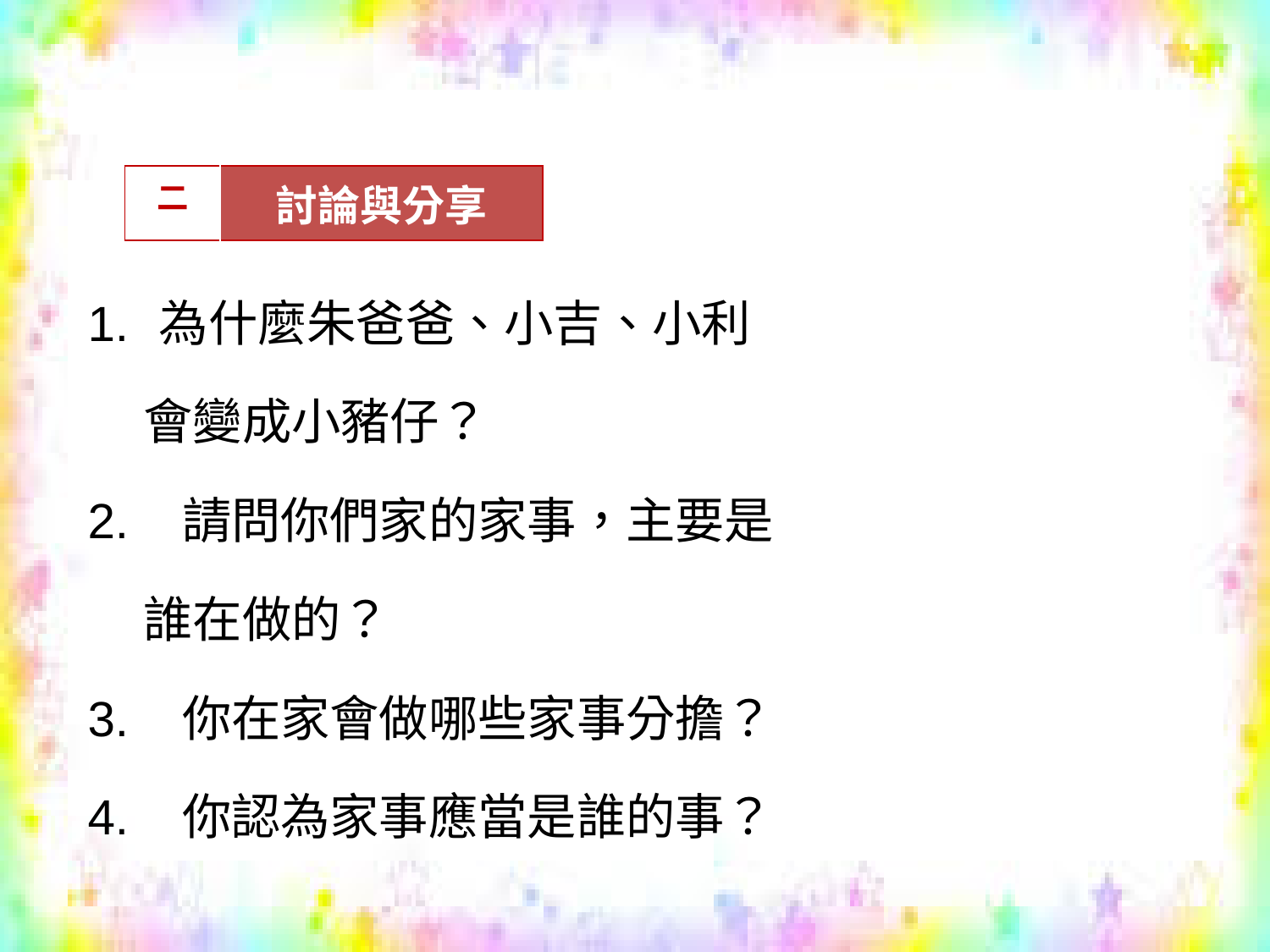

| 二 | 討論與分享 |
| --- | --- |
為什麼朱爸爸、小吉、小利
    會變成小豬仔？
2.   請問你們家的家事，主要是
    誰在做的？
3.   你在家會做哪些家事分擔？
4.   你認為家事應當是誰的事？